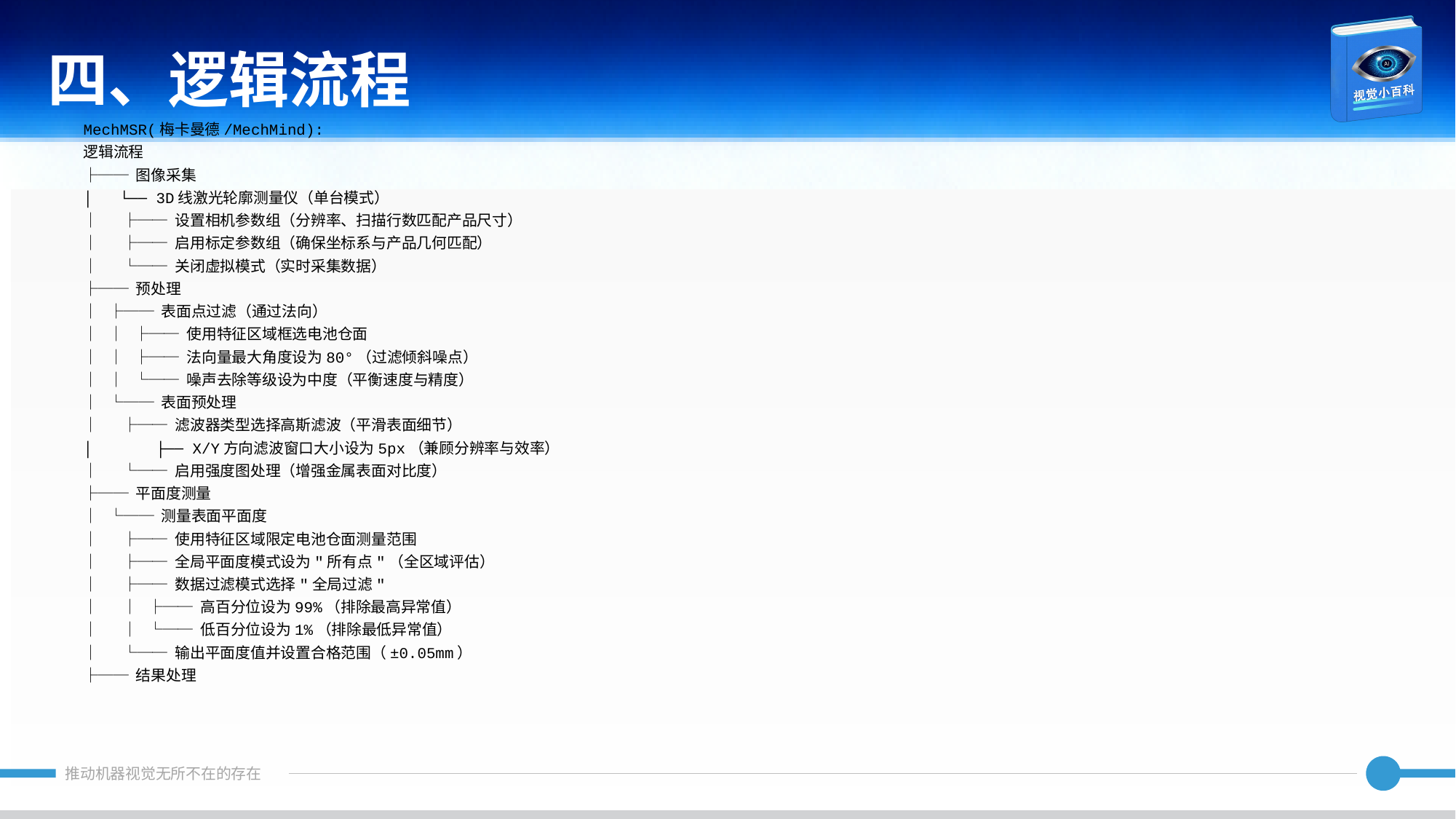

四、逻辑流程

MechMSR(梅卡曼德/MechMind):
逻辑流程
├── 图像采集
│   └── 3D线激光轮廓测量仪（单台模式）
│       ├── 设置相机参数组（分辨率、扫描行数匹配产品尺寸）
│       ├── 启用标定参数组（确保坐标系与产品几何匹配）
│       └── 关闭虚拟模式（实时采集数据）
├── 预处理
│   ├── 表面点过滤（通过法向）
│   │   ├── 使用特征区域框选电池仓面
│   │   ├── 法向量最大角度设为80°（过滤倾斜噪点）
│   │   └── 噪声去除等级设为中度（平衡速度与精度）
│   └── 表面预处理
│       ├── 滤波器类型选择高斯滤波（平滑表面细节）
│       ├── X/Y方向滤波窗口大小设为5px（兼顾分辨率与效率）
│       └── 启用强度图处理（增强金属表面对比度）
├── 平面度测量
│   └── 测量表面平面度
│       ├── 使用特征区域限定电池仓面测量范围
│       ├── 全局平面度模式设为"所有点"（全区域评估）
│       ├── 数据过滤模式选择"全局过滤"
│       │   ├── 高百分位设为99%（排除最高异常值）
│       │   └── 低百分位设为1%（排除最低异常值）
│       └── 输出平面度值并设置合格范围（±0.05mm）
├── 结果处理
8